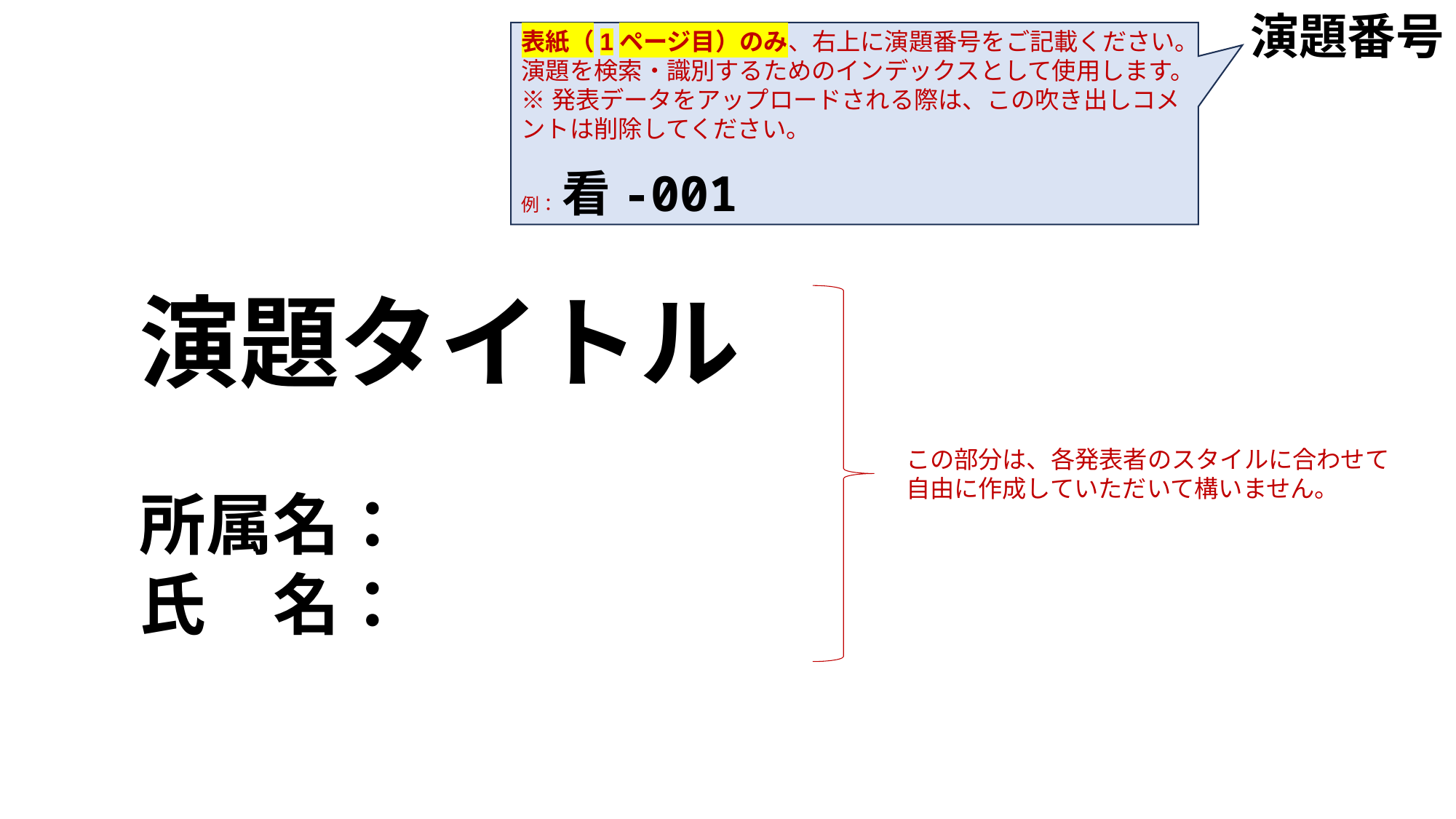

演題番号
表紙（1ページ目）のみ、右上に演題番号をご記載ください。
演題を検索・識別するためのインデックスとして使用します。
※発表データをアップロードされる際は、この吹き出しコメントは削除してください。

例： 看-001
演題タイトル

この部分は、各発表者のスタイルに合わせて
自由に作成していただいて構いません。
所属名：
氏　名：